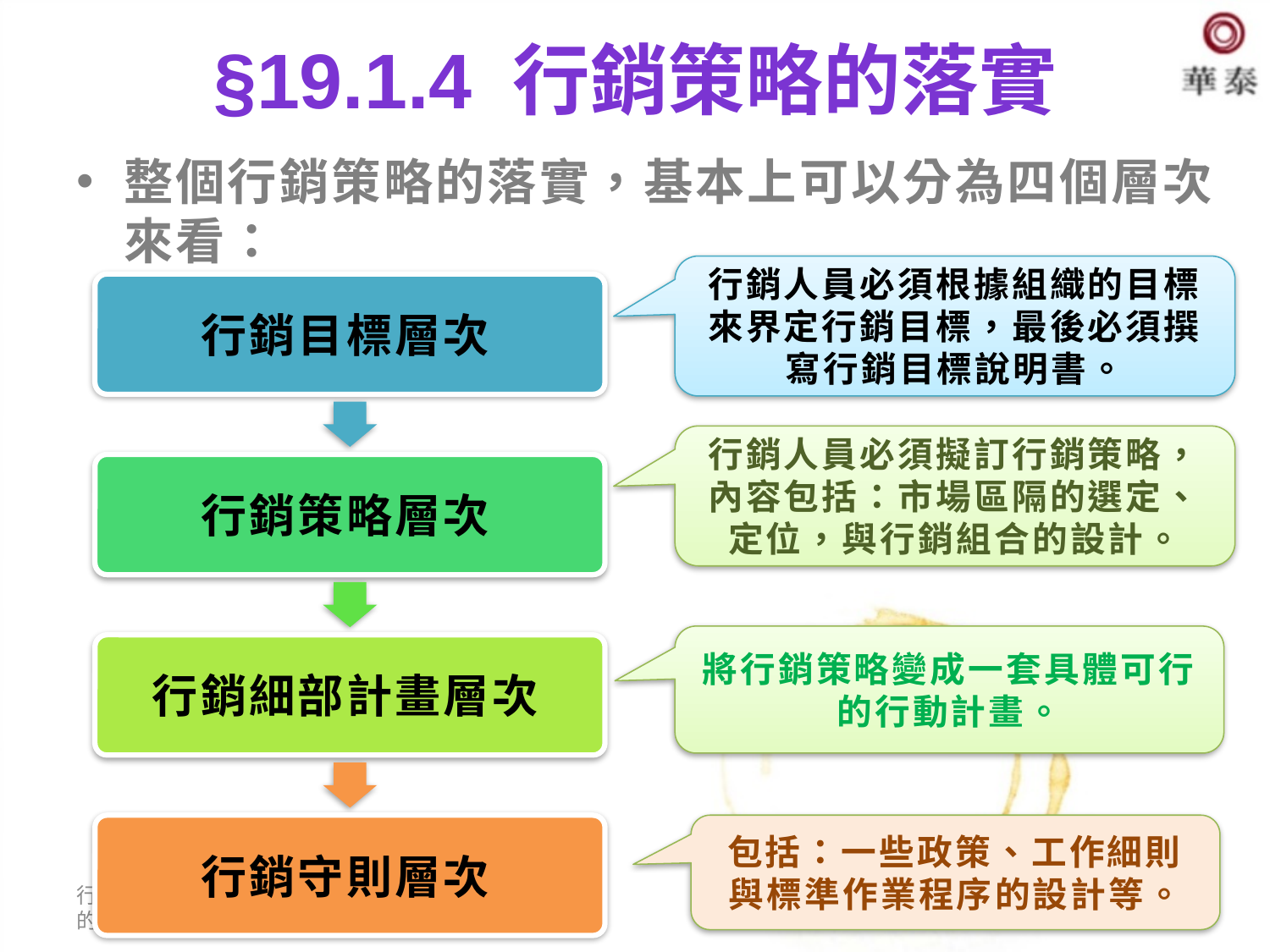

# §19.1.4 行銷策略的落實
整個行銷策略的落實，基本上可以分為四個層次來看：
行銷人員必須根據組織的目標來界定行銷目標，最後必須撰寫行銷目標說明書。
行銷目標層次

行銷策略層次

行銷細部計畫層次

行銷守則層次
行銷人員必須擬訂行銷策略，內容包括：市場區隔的選定、定位，與行銷組合的設計。
將行銷策略變成一套具體可行的行動計畫。
包括：一些政策、工作細則與標準作業程序的設計等。
行銷管理   Chapter 19   行銷的執行與控制
19-17